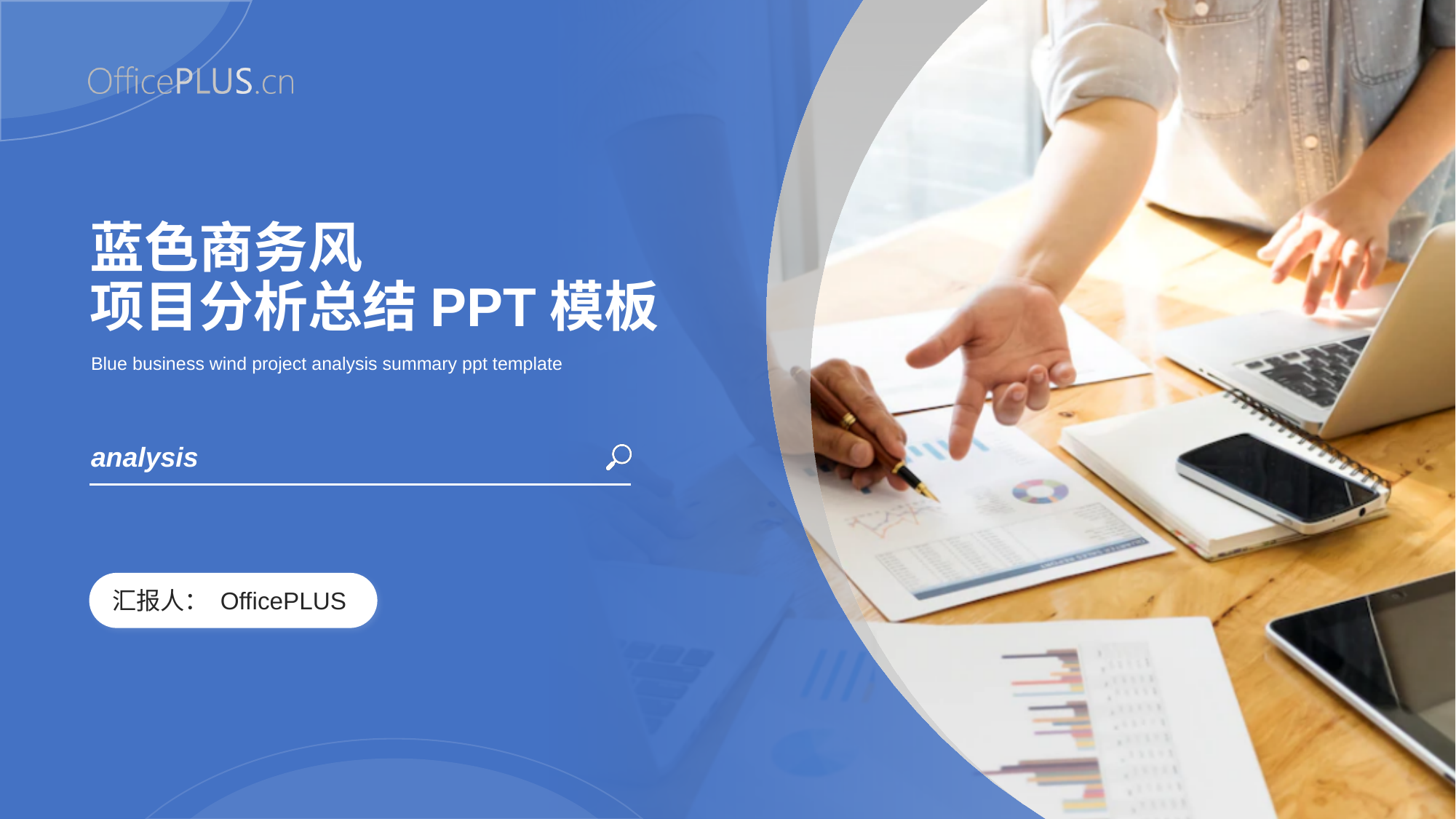

# 蓝色商务风 项目分析总结PPT模板
Blue business wind project analysis summary ppt template

汇报人： OfficePLUS